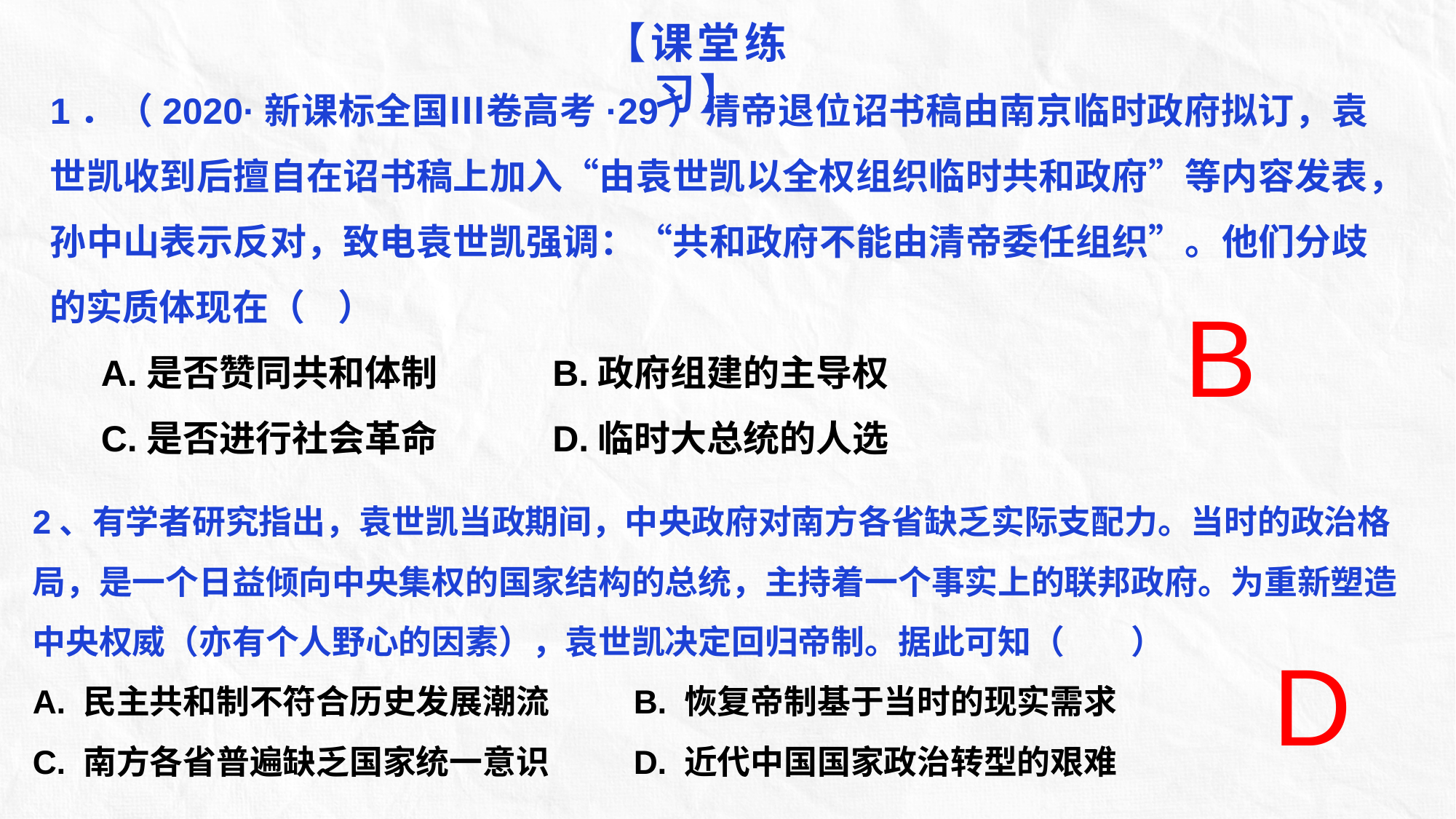

【课堂练习】
1．（2020·新课标全国Ⅲ卷高考·29）清帝退位诏书稿由南京临时政府拟订，袁世凯收到后擅自在诏书稿上加入“由袁世凯以全权组织临时共和政府”等内容发表，孙中山表示反对，致电袁世凯强调：“共和政府不能由清帝委任组织”。他们分歧的实质体现在（    ）
     A.是否赞同共和体制             B.政府组建的主导权
     C.是否进行社会革命             D.临时大总统的人选
B
2、有学者研究指出，袁世凯当政期间，中央政府对南方各省缺乏实际支配力。当时的政治格局，是一个日益倾向中央集权的国家结构的总统，主持着一个事实上的联邦政府。为重新塑造中央权威（亦有个人野心的因素），袁世凯决定回归帝制。据此可知（　　）
A. 民主共和制不符合历史发展潮流          B. 恢复帝制基于当时的现实需求
C. 南方各省普遍缺乏国家统一意识          D. 近代中国国家政治转型的艰难
D